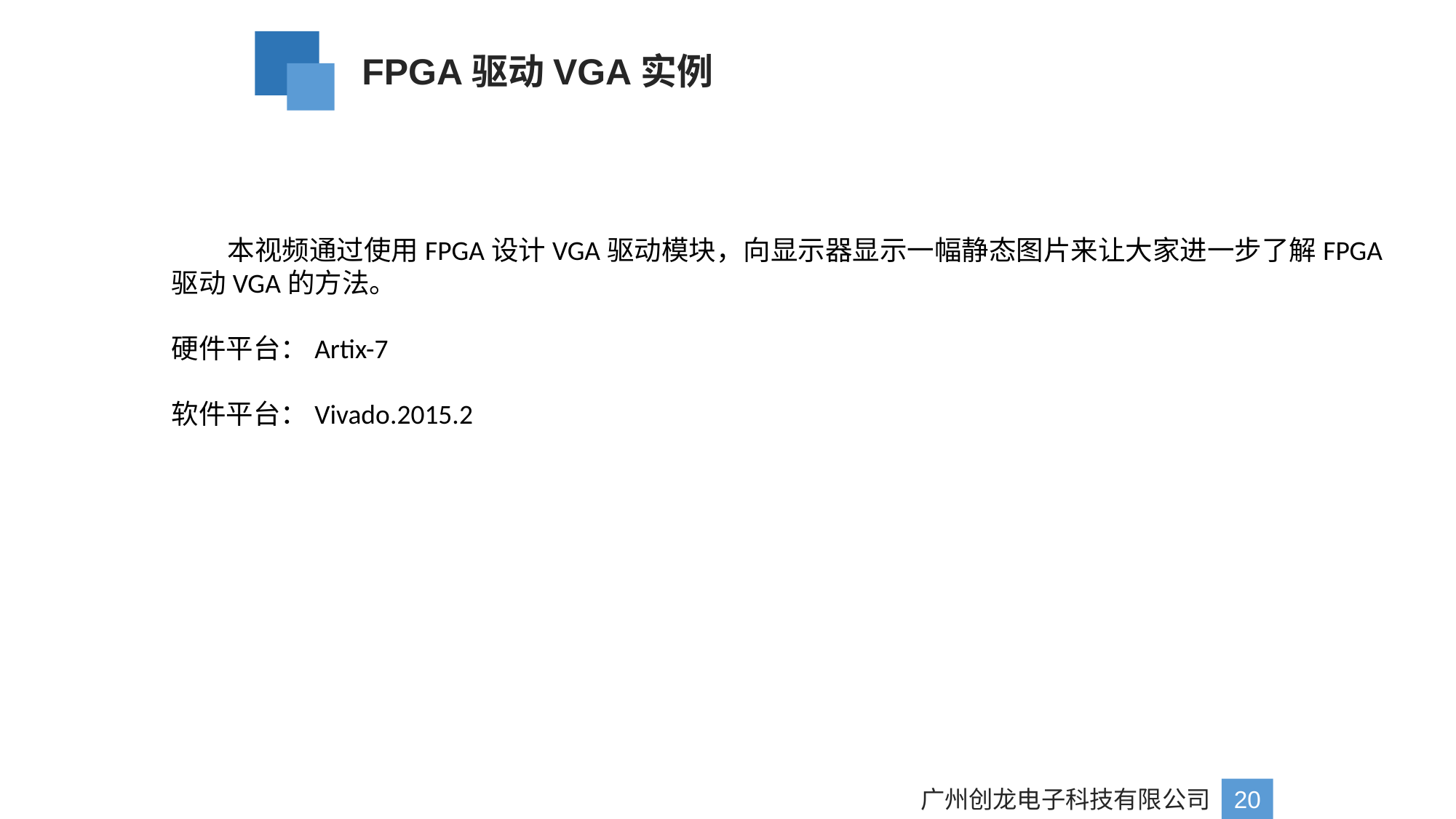

FPGA驱动VGA实例
        本视频通过使用FPGA设计VGA驱动模块，向显示器显示一幅静态图片来让大家进一步了解FPGA
驱动VGA的方法。

硬件平台：Artix-7

软件平台：Vivado.2015.2
广州创龙电子科技有限公司
20